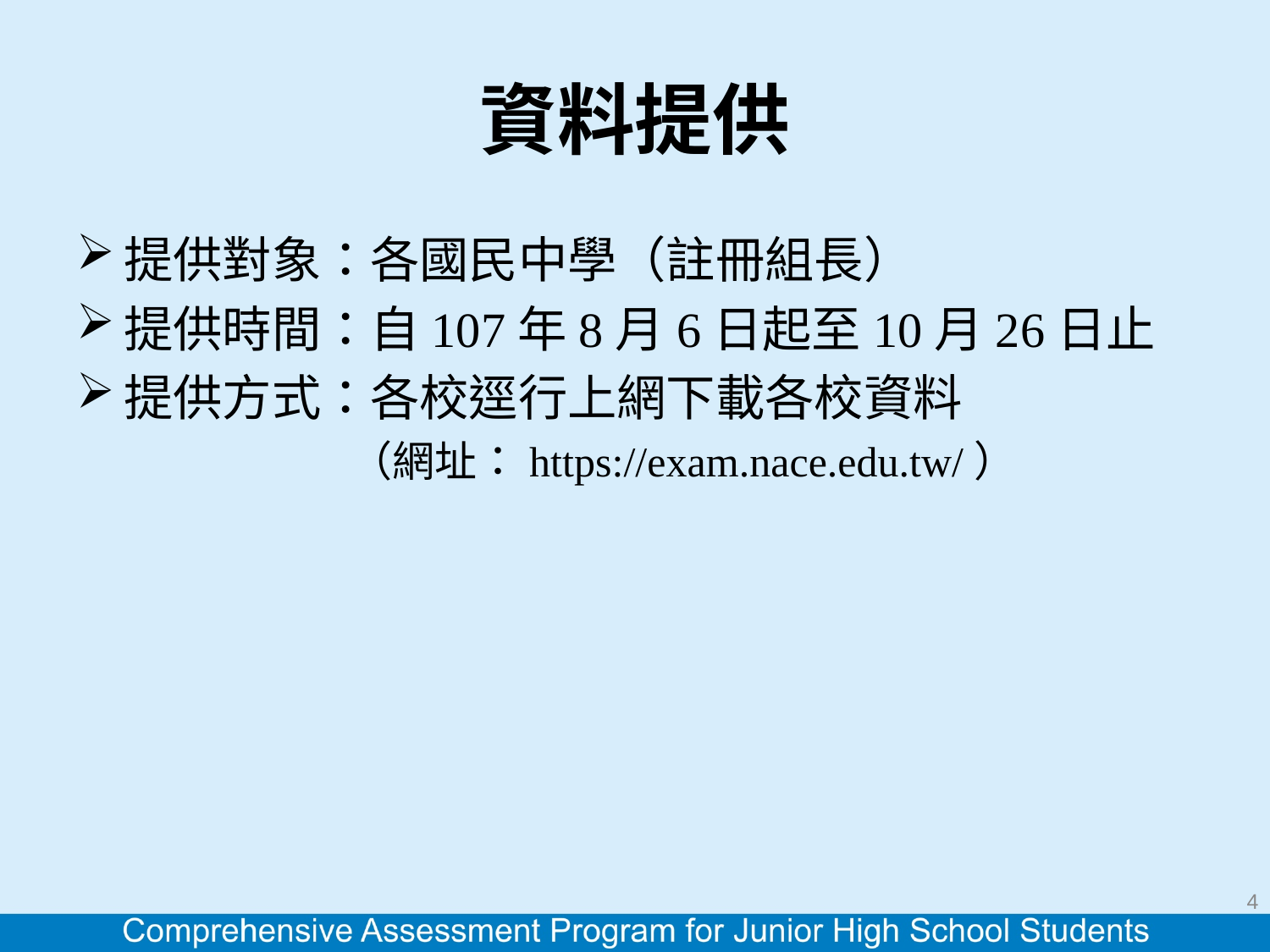

# 資料提供
提供對象：各國民中學（註冊組長）
提供時間：自107年8月6日起至10月26日止
提供方式：各校逕行上網下載各校資料
                     （網址：https://exam.nace.edu.tw/）
4